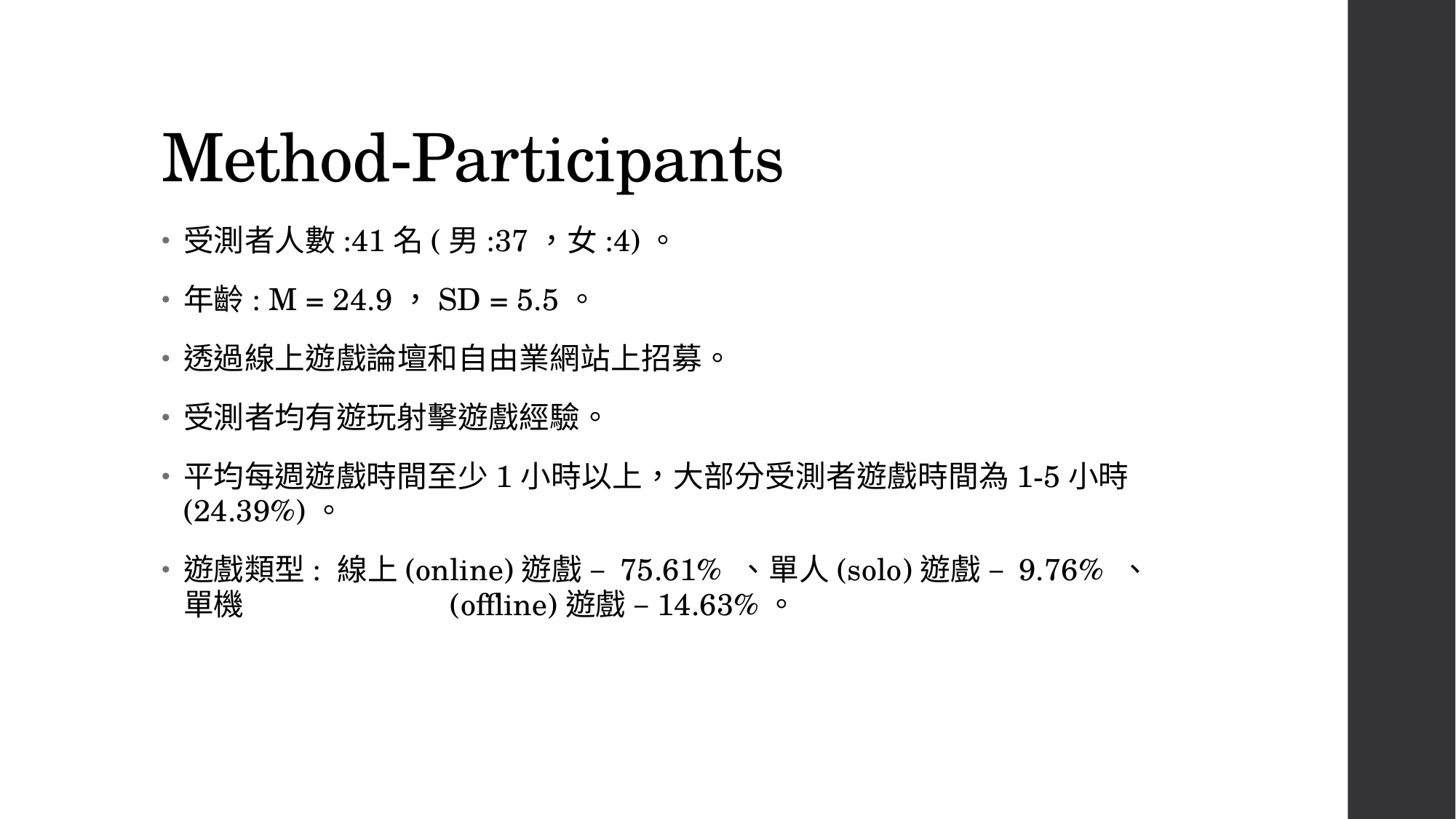

# Method-Participants
受測者人數:41名(男:37，女:4)。
年齡: M = 24.9，SD = 5.5。
透過線上遊戲論壇和自由業網站上招募。
受測者均有遊玩射擊遊戲經驗。
平均每週遊戲時間至少1小時以上，大部分受測者遊戲時間為1-5小時(24.39%)。
遊戲類型: 線上(online)遊戲 – 75.61% 、單人(solo)遊戲 – 9.76% 、單機		      (offline)遊戲 –14.63%。